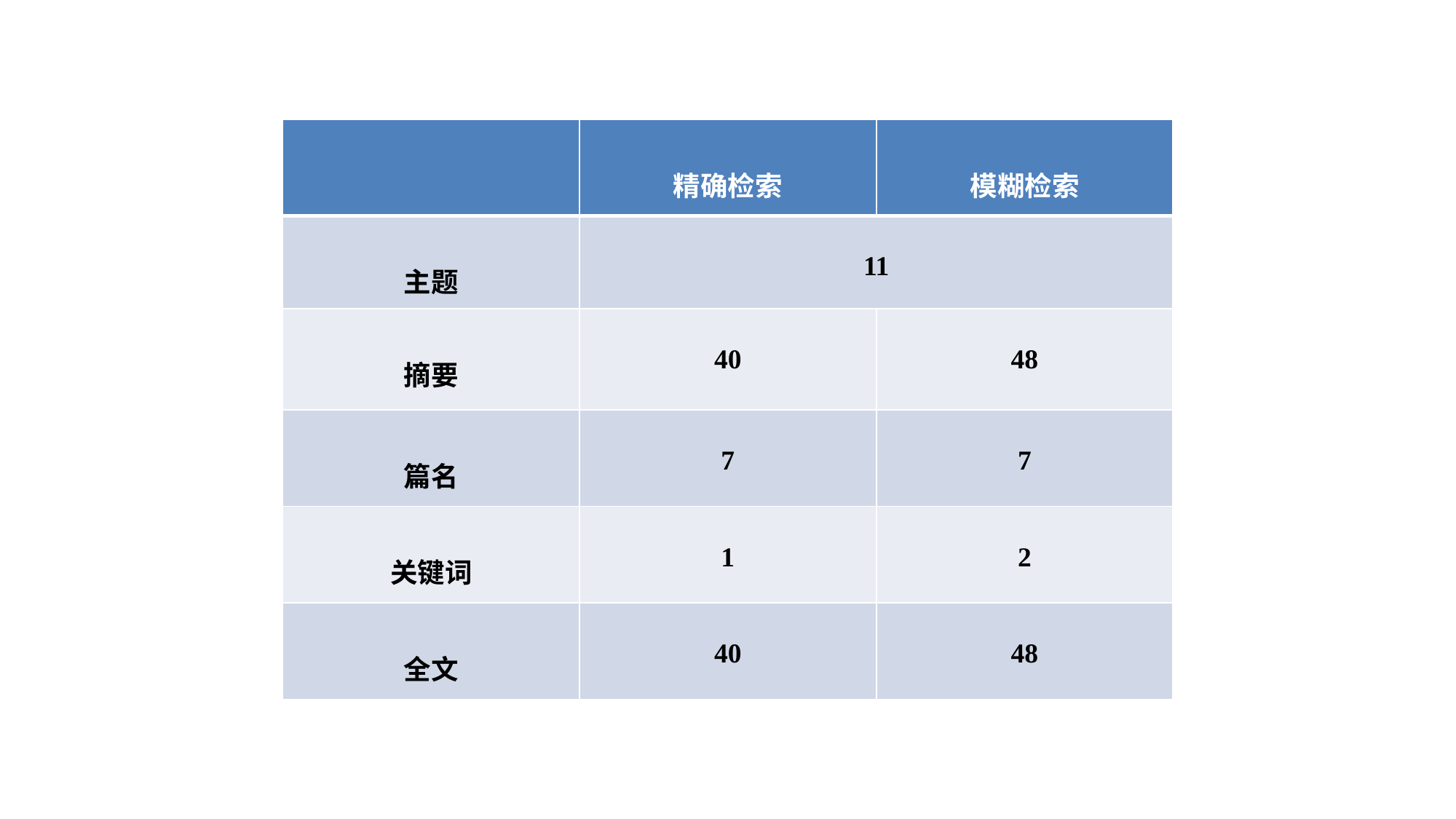

|  | 精确检索 | 模糊检索 |
| --- | --- | --- |
| 主题 | 11 |  |
| 摘要 | 40 | 48 |
| 篇名 | 7 | 7 |
| 关键词 | 1 | 2 |
| 全文 | 40 | 48 |